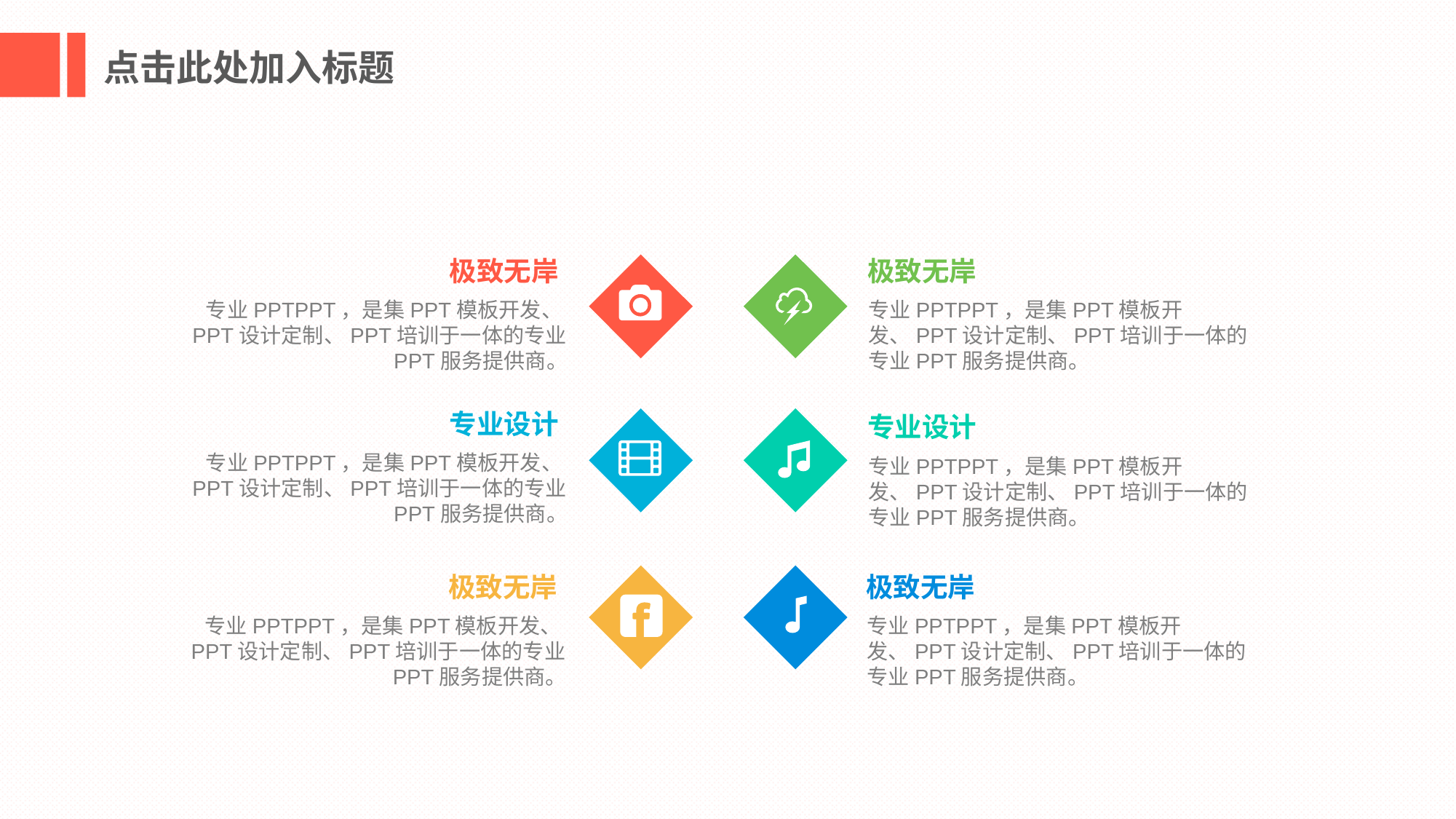

点击此处加入标题
极致无岸
专业PPTPPT，是集PPT模板开发、PPT设计定制、PPT培训于一体的专业PPT服务提供商。
极致无岸
专业PPTPPT，是集PPT模板开发、PPT设计定制、PPT培训于一体的专业PPT服务提供商。

专业设计
专业PPTPPT，是集PPT模板开发、PPT设计定制、PPT培训于一体的专业PPT服务提供商。
专业设计
专业PPTPPT，是集PPT模板开发、PPT设计定制、PPT培训于一体的专业PPT服务提供商。

极致无岸
专业PPTPPT，是集PPT模板开发、PPT设计定制、PPT培训于一体的专业PPT服务提供商。
极致无岸
专业PPTPPT，是集PPT模板开发、PPT设计定制、PPT培训于一体的专业PPT服务提供商。